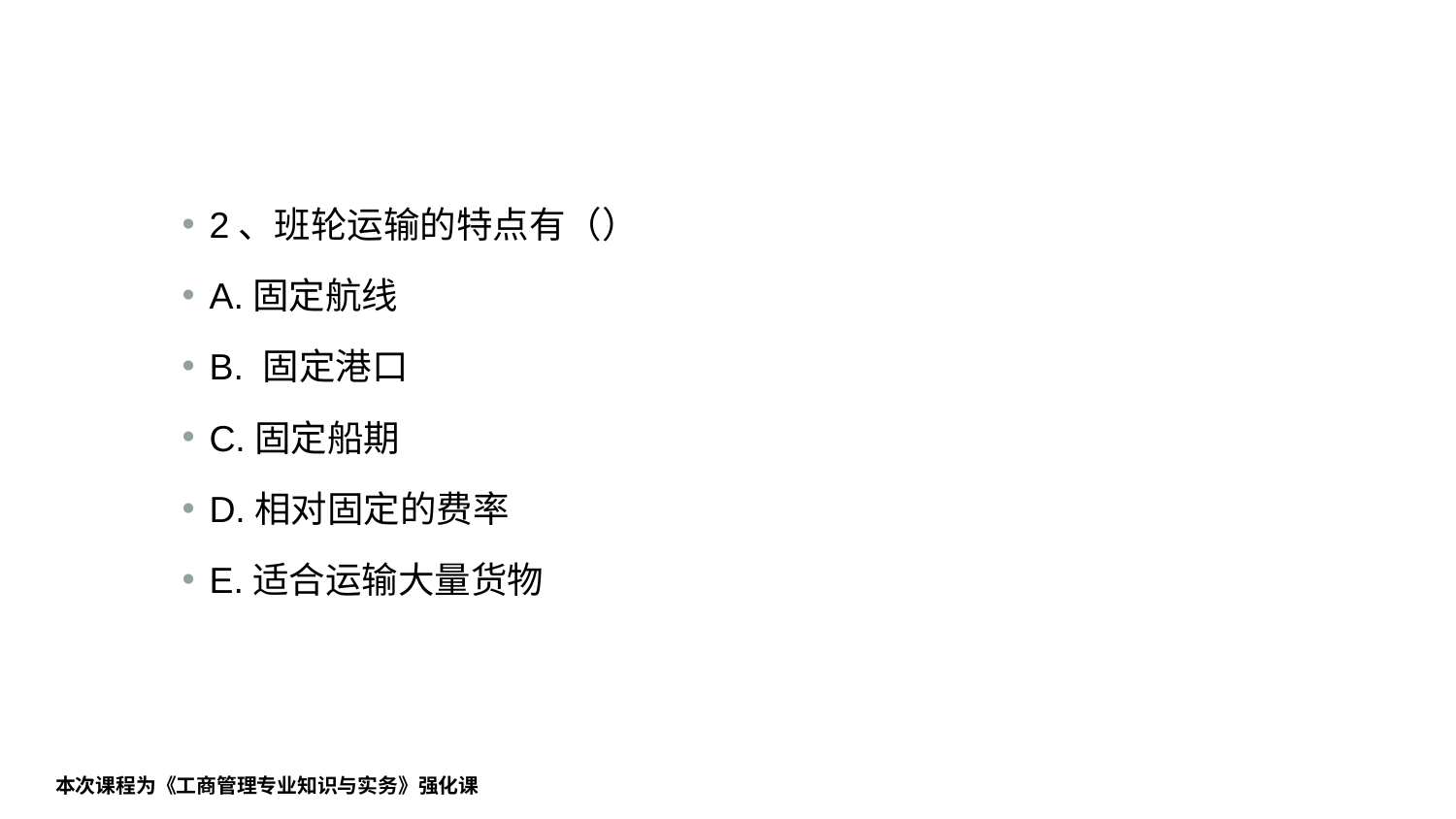

#
2、班轮运输的特点有（）
A.固定航线
B. 固定港口
C.固定船期
D.相对固定的费率
E.适合运输大量货物